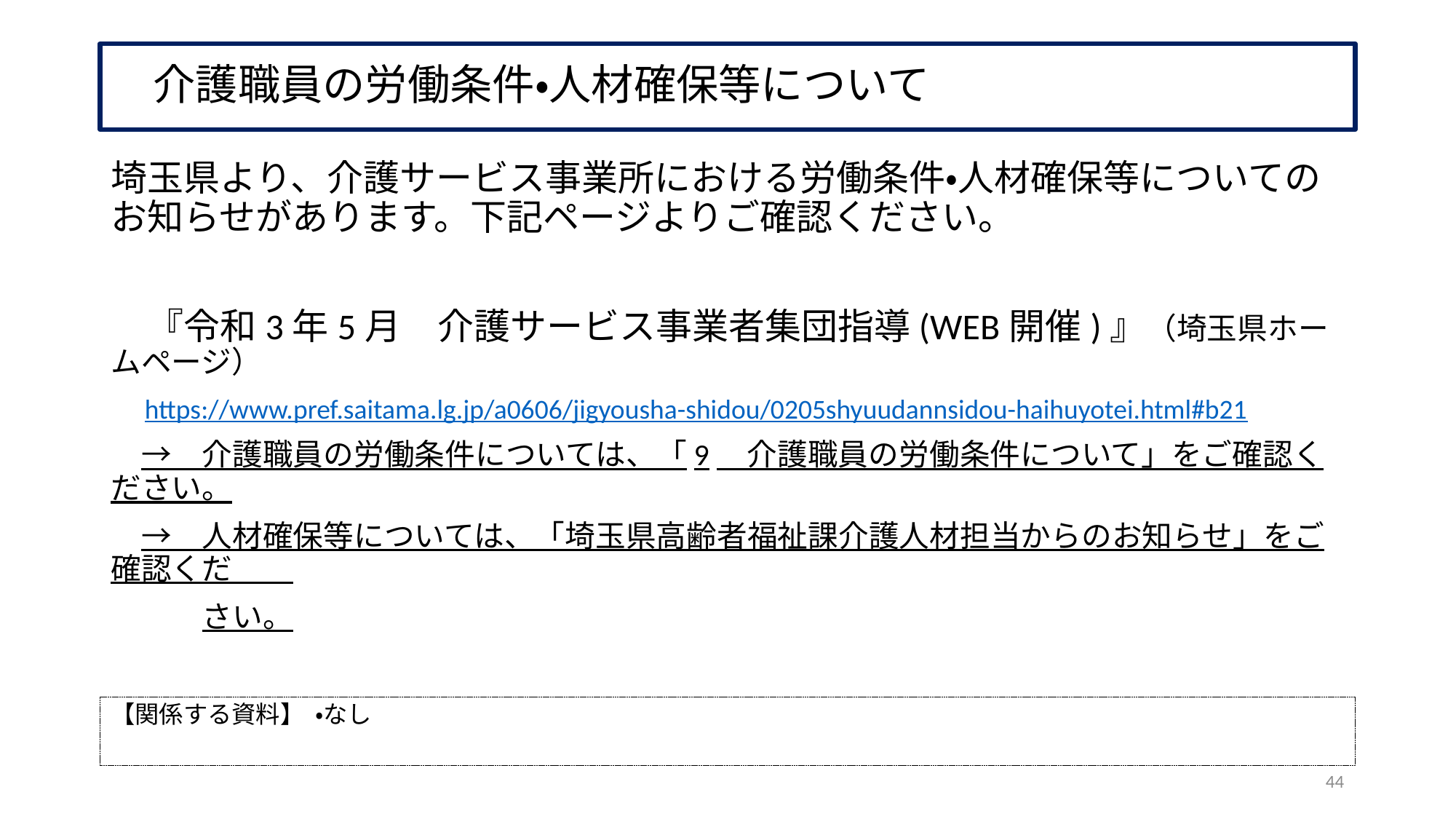

# 介護職員の労働条件・人材確保等について
埼玉県より、介護サービス事業所における労働条件・人材確保等についてのお知らせがあります。下記ページよりご確認ください。

　『令和3年5月　介護サービス事業者集団指導(WEB開催)』（埼玉県ホームページ）
　https://www.pref.saitama.lg.jp/a0606/jigyousha-shidou/0205shyuudannsidou-haihuyotei.html#b21
　→　介護職員の労働条件については、「9　介護職員の労働条件について」をご確認ください。
　→　人材確保等については、「埼玉県高齢者福祉課介護人材担当からのお知らせ」をご確認くだ
　　　さい。
【関係する資料】  ・なし
44